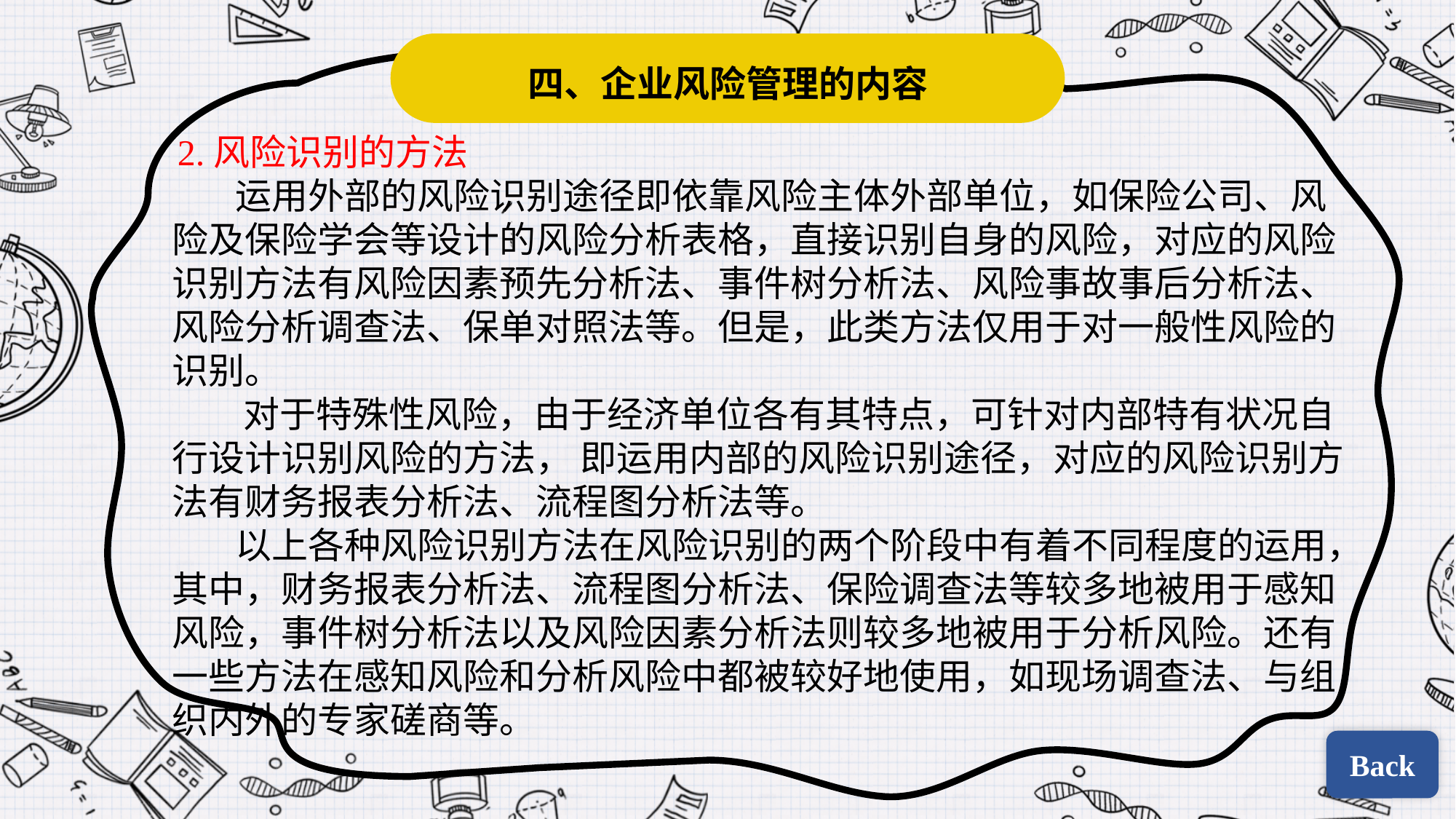

四、企业风险管理的内容
2.风险识别的方法
      运用外部的风险识别途径即依靠风险主体外部单位，如保险公司、风险及保险学会等设计的风险分析表格，直接识别自身的风险，对应的风险识别方法有风险因素预先分析法、事件树分析法、风险事故事后分析法、风险分析调查法、保单对照法等。但是，此类方法仅用于对一般性风险的识别。
       对于特殊性风险，由于经济单位各有其特点，可针对内部特有状况自行设计识别风险的方法， 即运用内部的风险识别途径，对应的风险识别方法有财务报表分析法、流程图分析法等。
      以上各种风险识别方法在风险识别的两个阶段中有着不同程度的运用，其中，财务报表分析法、流程图分析法、保险调查法等较多地被用于感知风险，事件树分析法以及风险因素分析法则较多地被用于分析风险。还有一些方法在感知风险和分析风险中都被较好地使用，如现场调查法、与组织内外的专家磋商等。

Back